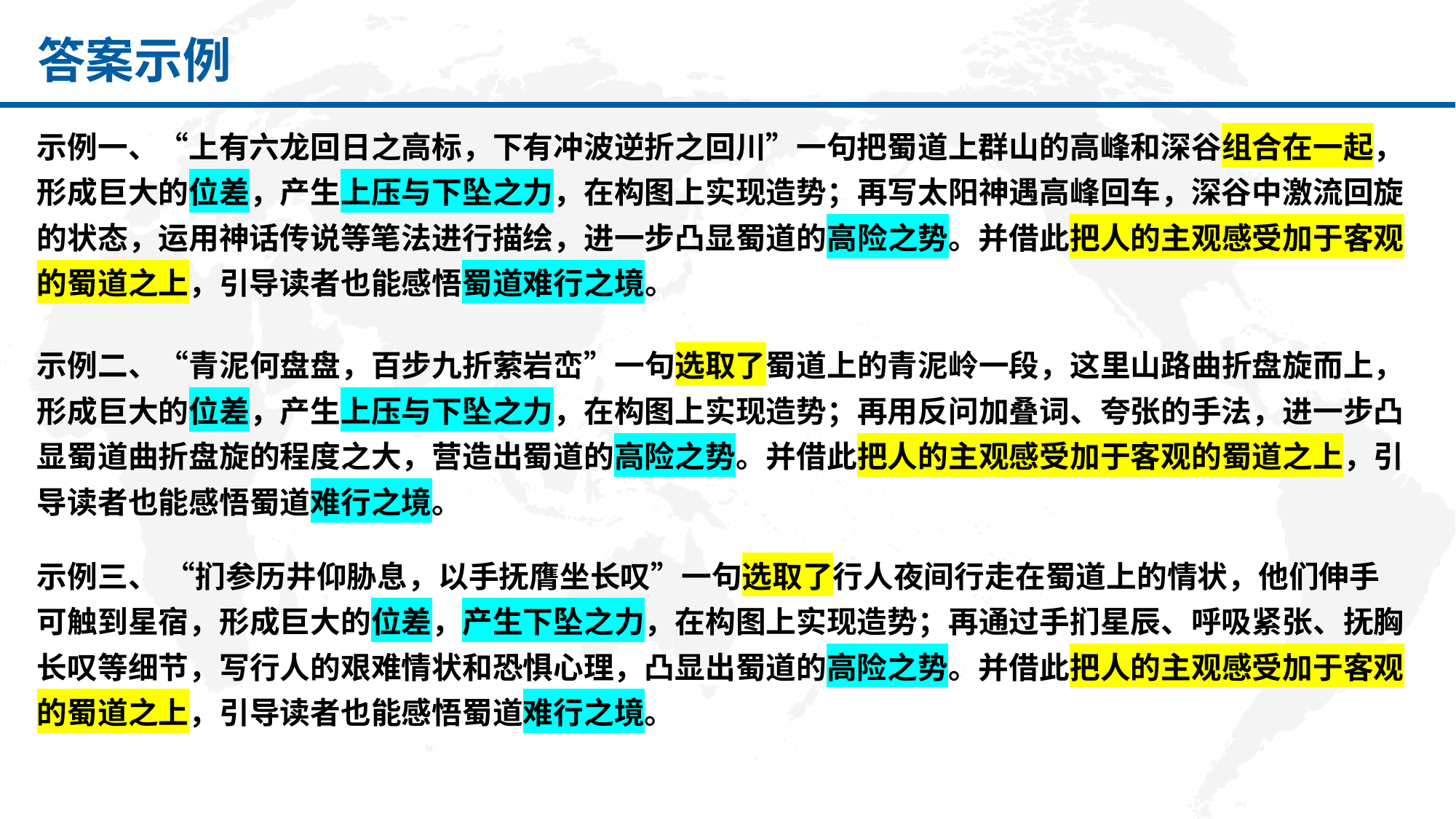

# 答案示例
示例一、“上有六龙回日之高标，下有冲波逆折之回川”一句把蜀道上群山的高峰和深谷组合在一起，形成巨大的位差，产生上压与下坠之力，在构图上实现造势；再写太阳神遇高峰回车，深谷中激流回旋的状态，运用神话传说等笔法进行描绘，进一步凸显蜀道的高险之势。并借此把人的主观感受加于客观的蜀道之上，引导读者也能感悟蜀道难行之境。
示例二、“青泥何盘盘，百步九折萦岩峦”一句选取了蜀道上的青泥岭一段，这里山路曲折盘旋而上，形成巨大的位差，产生上压与下坠之力，在构图上实现造势；再用反问加叠词、夸张的手法，进一步凸显蜀道曲折盘旋的程度之大，营造出蜀道的高险之势。并借此把人的主观感受加于客观的蜀道之上，引导读者也能感悟蜀道难行之境。
示例三、 “扪参历井仰胁息，以手抚膺坐长叹”一句选取了行人夜间行走在蜀道上的情状，他们伸手可触到星宿，形成巨大的位差，产生下坠之力，在构图上实现造势；再通过手扪星辰、呼吸紧张、抚胸长叹等细节，写行人的艰难情状和恐惧心理，凸显出蜀道的高险之势。并借此把人的主观感受加于客观的蜀道之上，引导读者也能感悟蜀道难行之境。